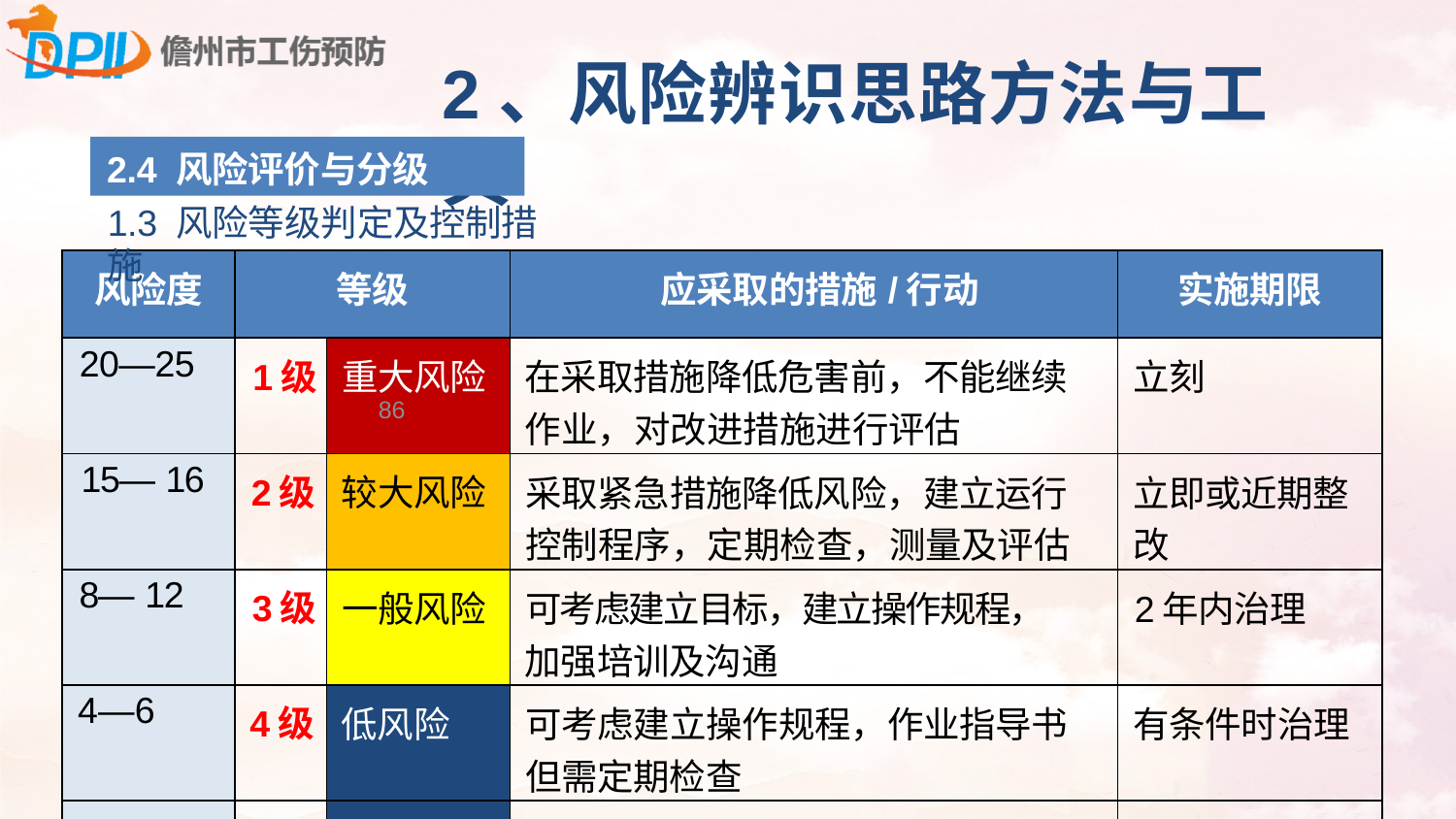

2、风险辨识思路方法与工具

2.4 风险评价与分级

1.3 风险等级判定及控制措施
| 风险度 | 等级 |  | 应采取的措施/行动 | 实施期限 |
| --- | --- | --- | --- | --- |
| 20—25 | 1级 | 重大风险 | 在采取措施降低危害前，不能继续 作业，对改进措施进行评估 | 立刻 |
| 15— 16 | 2级 | 较大风险 | 采取紧急措施降低风险，建立运行 控制程序，定期检查，测量及评估 | 立即或近期整 改 |
| 8— 12 | 3级 | 一般风险 | 可考虑建立目标，建立操作规程， 加强培训及沟通 | 2年内治理 |
| 4—6 | 4级 | 低风险 | 可考虑建立操作规程，作业指导书 但需定期检查 | 有条件时治理 |
| <4 | 5级 | 低风险 | 无需采用控制措施 | 需保存记录 |
86